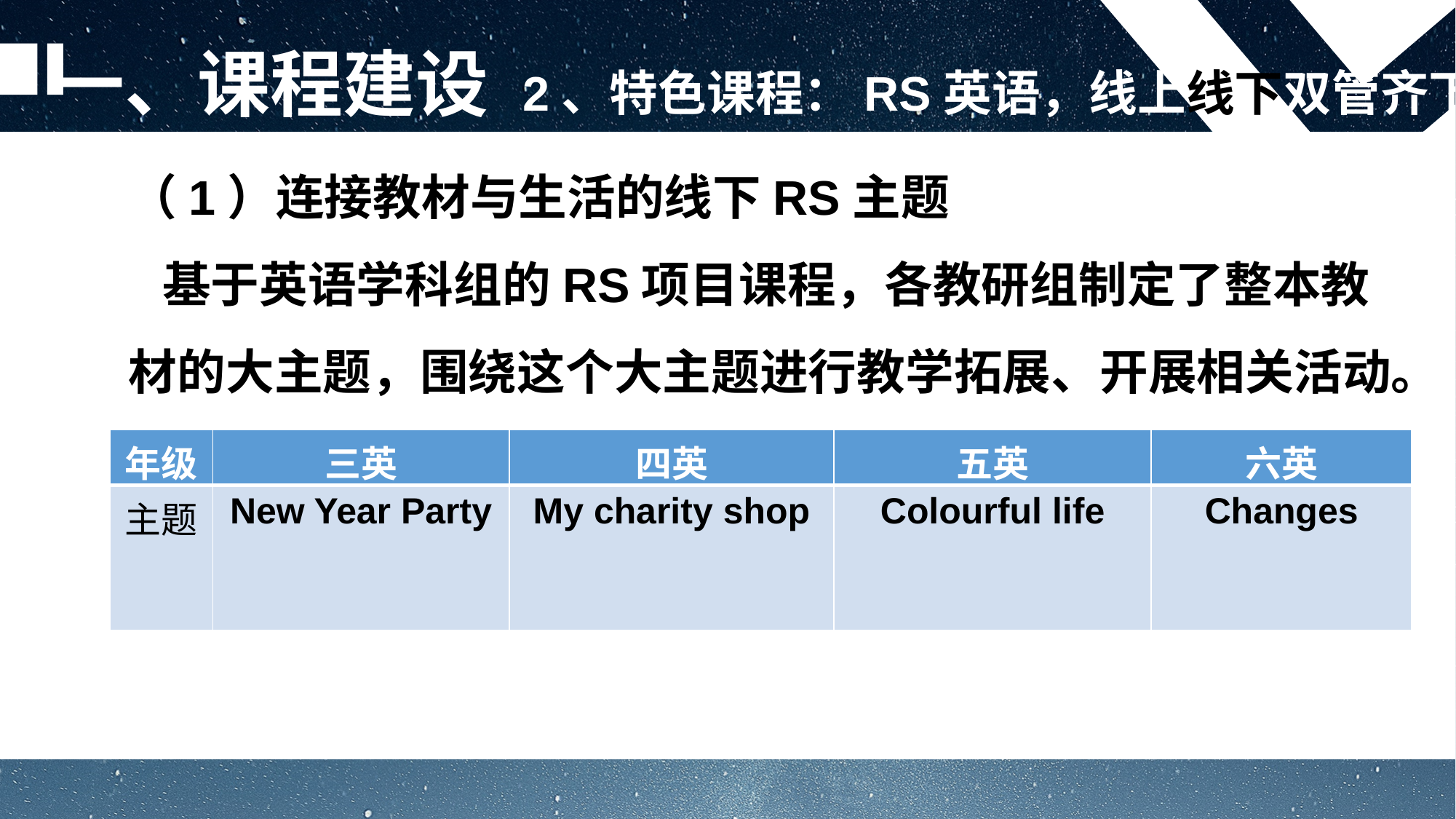

一、课程建设 2、特色课程：RS英语，线上线下双管齐下

（1）连接教材与生活的线下RS主题
  基于英语学科组的RS项目课程，各教研组制定了整本教材的大主题，围绕这个大主题进行教学拓展、开展相关活动。
| 年级 | 三英 | 四英 | 五英 | 六英 |
| --- | --- | --- | --- | --- |
| 主题 | New Year Party | My charity shop | Colourful life | Changes |